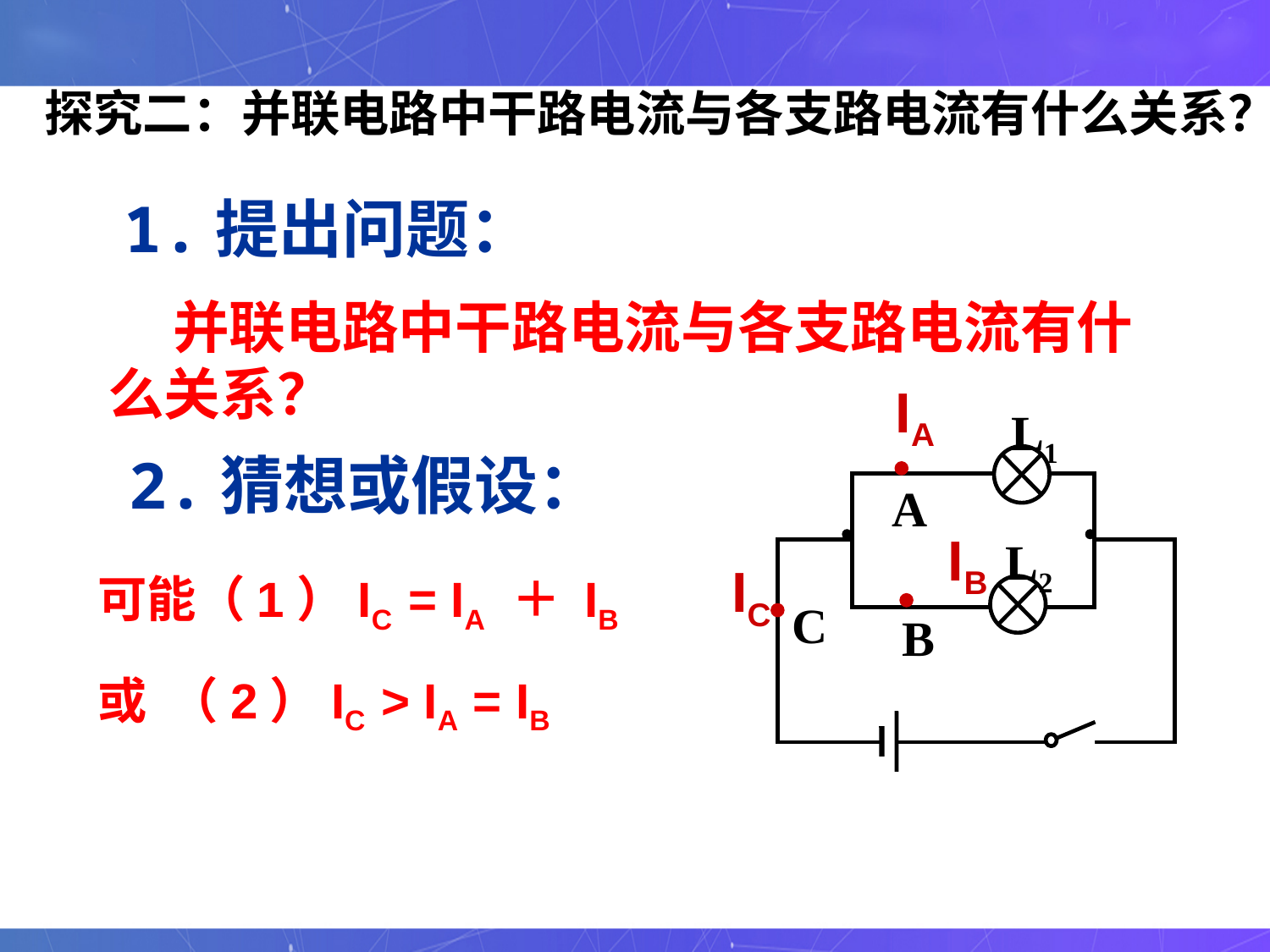

探究二：并联电路中干路电流与各支路电流有什么关系？
1.提出问题：
    并联电路中干路电流与各支路电流有什么关系？
 IA
L1

A

L2
L1

C

B

2.猜想或假设：
 IB
可能（1）IC  = IA  ＋ IB
或  （2）IC  > IA  = IB
IC